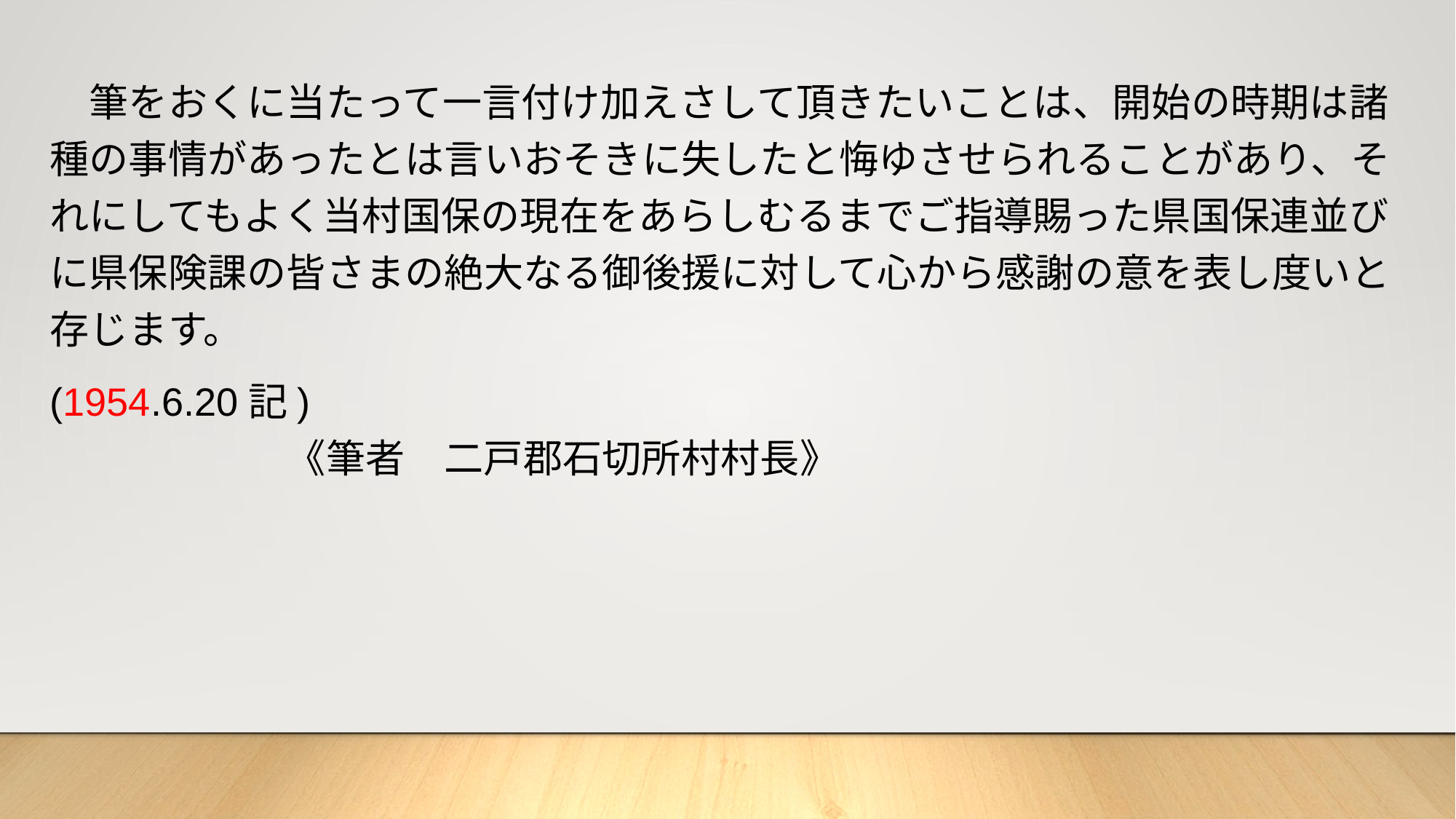

筆をおくに当たって一言付け加えさして頂きたいことは、開始の時期は諸種の事情があったとは言いおそきに失したと悔ゆさせられることがあり、それにしてもよく当村国保の現在をあらしむるまでご指導賜った県国保連並びに県保険課の皆さまの絶大なる御後援に対して心から感謝の意を表し度いと存じます。
(1954.6.20記)　　　　　　　　　　　　　　　　　　　　　　　　　　　　　　　　　《筆者　二戸郡石切所村村長》